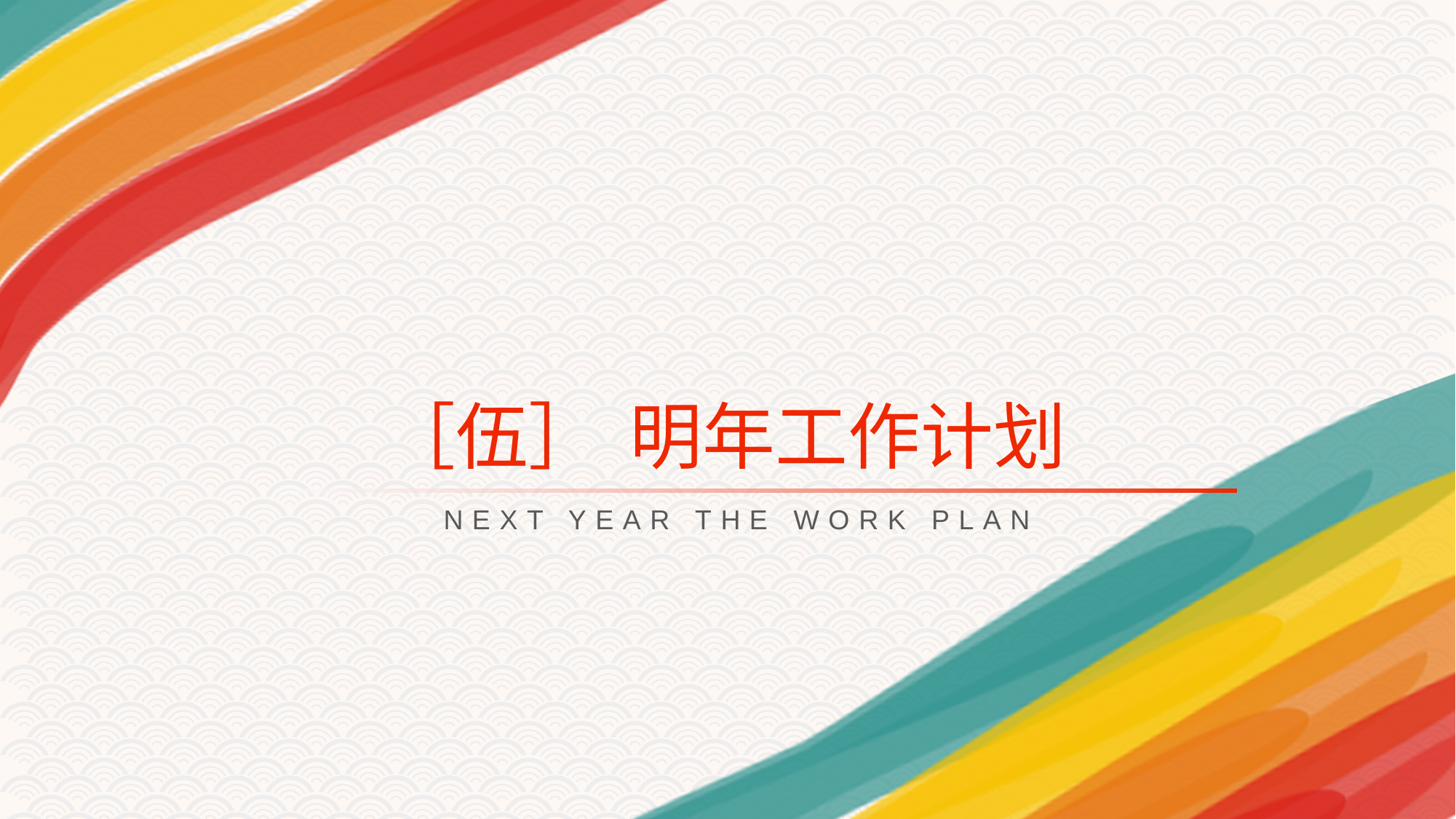

［伍］
明年工作计划

NEXT YEAR THE WORK PLAN